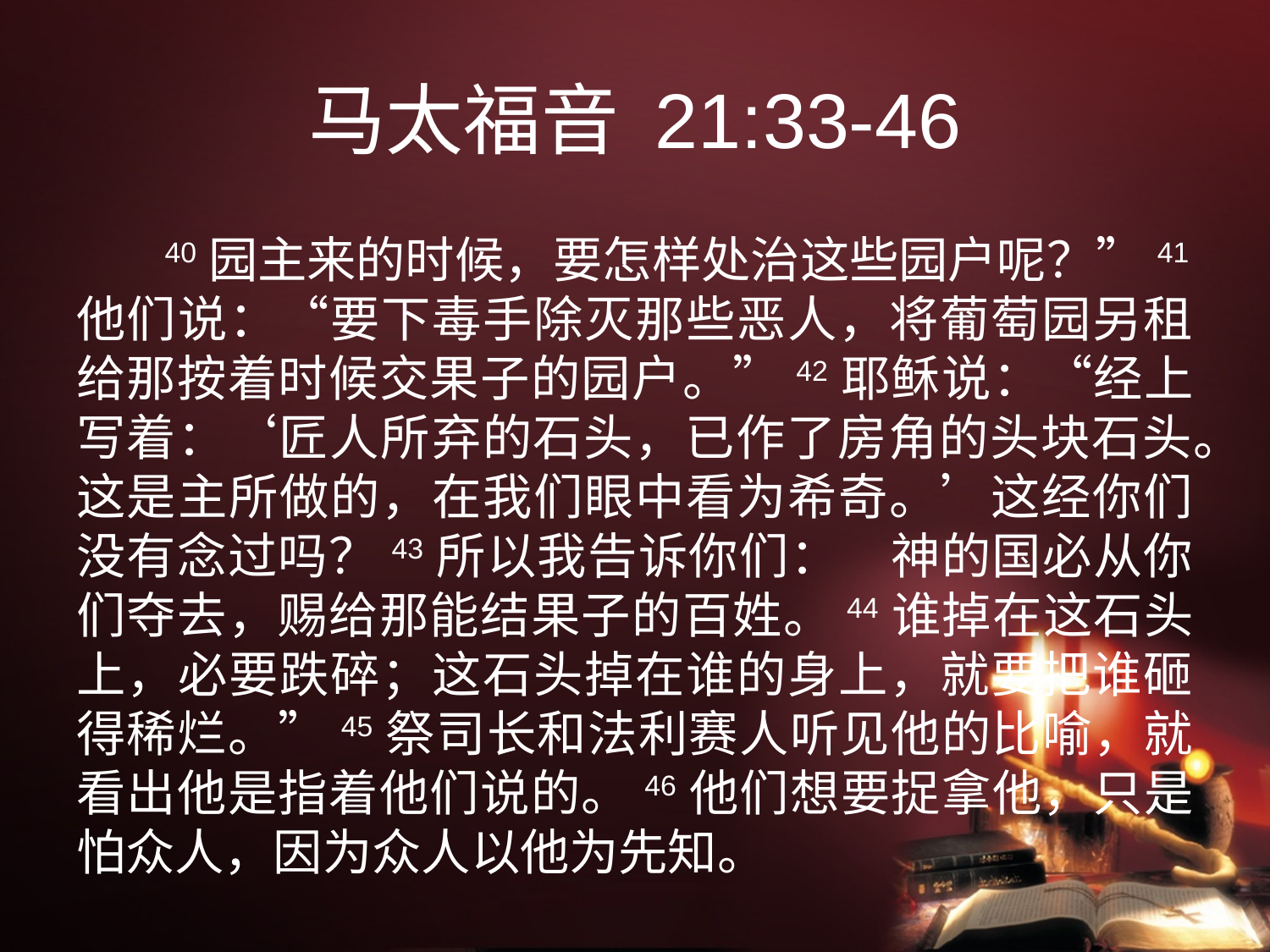

# 马太福音 21:33-46
           40园主来的时候，要怎样处治这些园户呢？”41他们说：“要下毒手除灭那些恶人，将葡萄园另租给那按着时候交果子的园户。”42耶稣说：“经上写着：‘匠人所弃的石头，已作了房角的头块石头。这是主所做的，在我们眼中看为希奇。’这经你们没有念过吗？43所以我告诉你们：　神的国必从你们夺去，赐给那能结果子的百姓。44谁掉在这石头上，必要跌碎；这石头掉在谁的身上，就要把谁砸得稀烂。”45祭司长和法利赛人听见他的比喻，就看出他是指着他们说的。46他们想要捉拿他，只是怕众人，因为众人以他为先知。